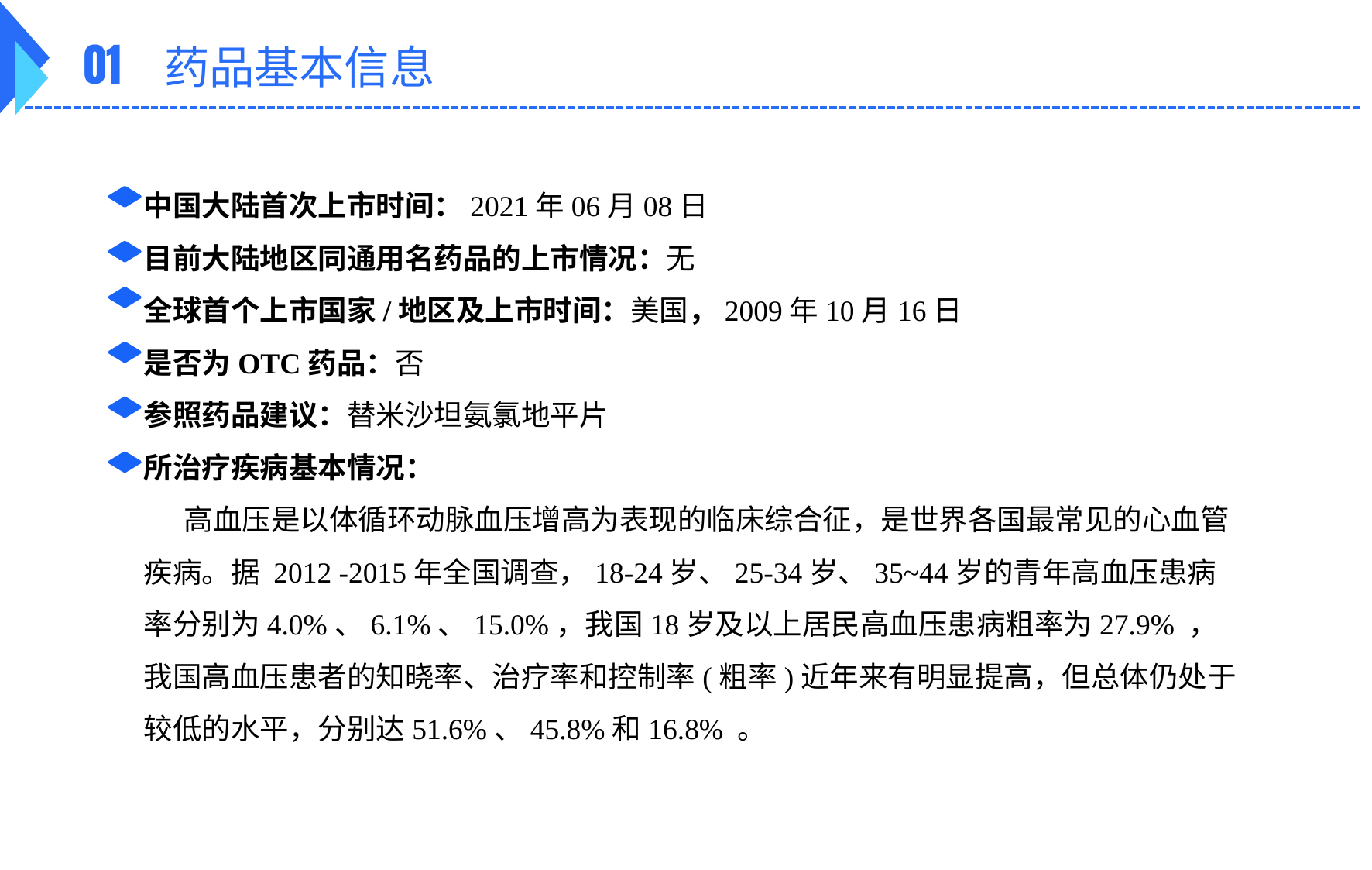

01   药品基本信息

中国大陆首次上市时间：2021年06月08日
目前大陆地区同通用名药品的上市情况：无
全球首个上市国家/地区及上市时间：美国，2009年10月16日
是否为OTC药品：否
参照药品建议：替米沙坦氨氯地平片
所治疗疾病基本情况：
     高血压是以体循环动脉血压增高为表现的临床综合征，是世界各国最常见的心血管疾病。据 2012 -2015年全国调查，18-24岁、25-34岁、35~44岁的青年高血压患病率分别为4.0%、6.1%、15.0%，我国18岁及以上居民高血压患病粗率为27.9% ，我国高血压患者的知晓率、治疗率和控制率(粗率)近年来有明显提高，但总体仍处于较低的水平，分别达51.6%、45.8%和16.8% 。